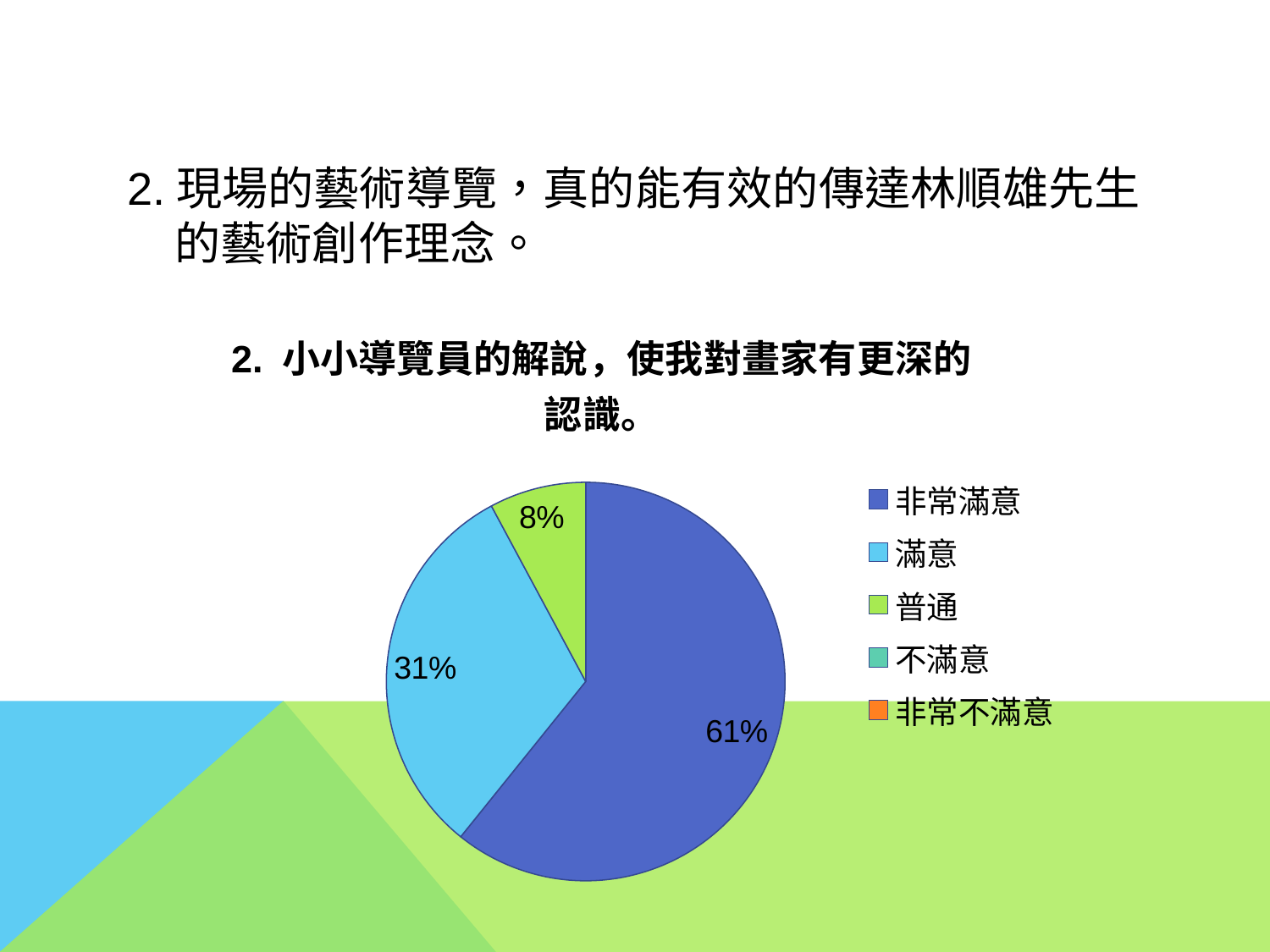

#
2.現場的藝術導覽，真的能有效的傳達林順雄先生的藝術創作理念。

### Chart: 2. 小小導覽員的解說，使我對畫家有更深的認識。

| Category | 2. 小小導覽員的解說，使我對畫家有更深的認識。我對畫作有更深的認識。 |
|---|---|
| 非常滿意 | 31.0 |
| 滿意 | 16.0 |
| 普通 | 4.0 |
| 不滿意 | 0.0 |
| 非常不滿意 | 0.0 |